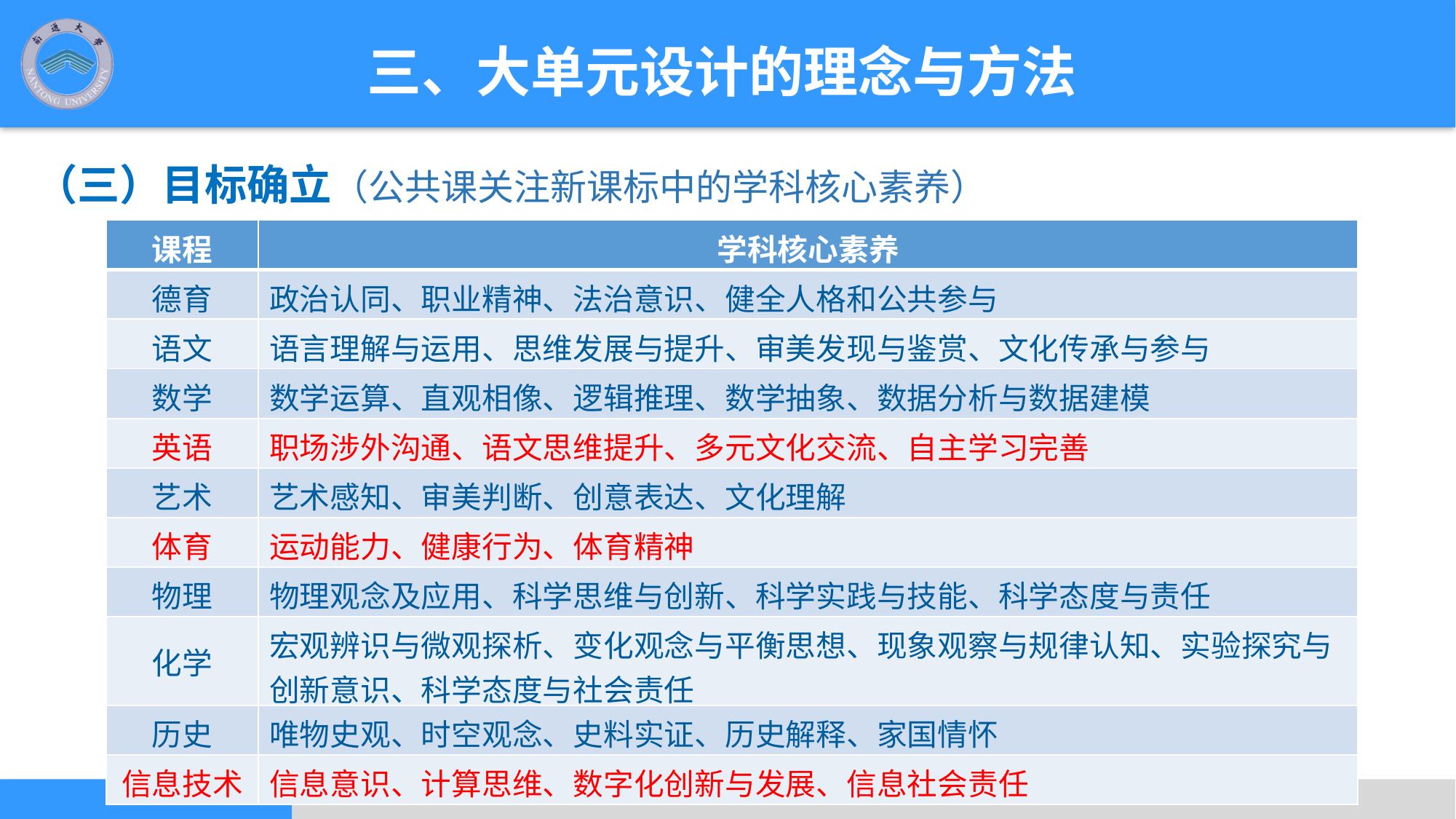

三、大单元设计的理念与方法
（三）目标确立（公共课关注新课标中的学科核心素养）
| 课程 | 学科核心素养 |
| --- | --- |
| 德育 | 政治认同、职业精神、法治意识、健全人格和公共参与 |
| 语文 | 语言理解与运用、思维发展与提升、审美发现与鉴赏、文化传承与参与 |
| 数学 | 数学运算、直观相像、逻辑推理、数学抽象、数据分析与数据建模 |
| 英语 | 职场涉外沟通、语文思维提升、多元文化交流、自主学习完善 |
| 艺术 | 艺术感知、审美判断、创意表达、文化理解 |
| 体育 | 运动能力、健康行为、体育精神 |
| 物理 | 物理观念及应用、科学思维与创新、科学实践与技能、科学态度与责任 |
| 化学 | 宏观辨识与微观探析、变化观念与平衡思想、现象观察与规律认知、实验探究与创新意识、科学态度与社会责任 |
| 历史 | 唯物史观、时空观念、史料实证、历史解释、家国情怀 |
| 信息技术 | 信息意识、计算思维、数字化创新与发展、信息社会责任 |